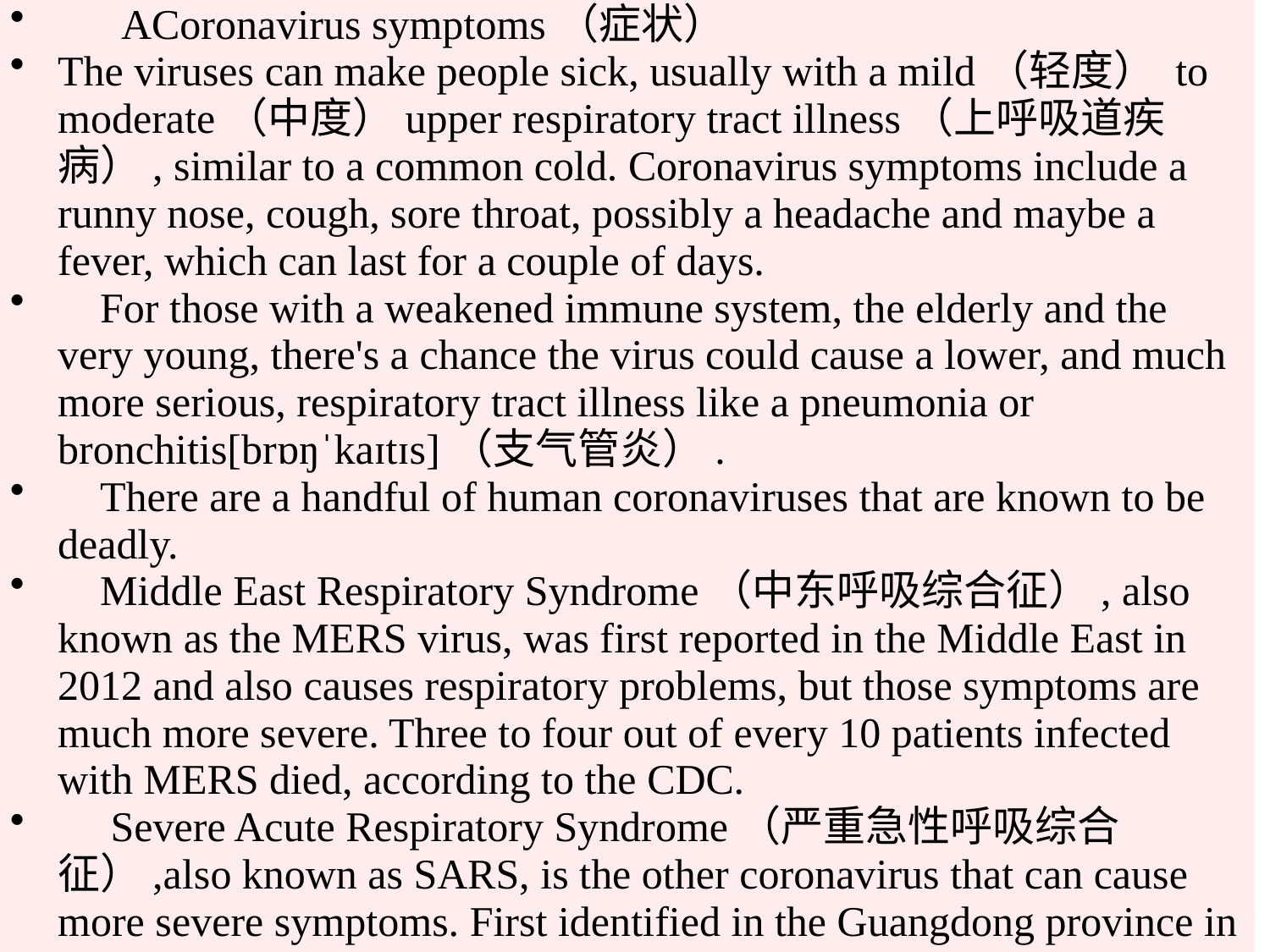

ACoronavirus symptoms（症状）
The viruses can make people sick, usually with a mild（轻度） to moderate（中度）upper respiratory tract illness（上呼吸道疾病）, similar to a common cold. Coronavirus symptoms include a runny nose, cough, sore throat, possibly a headache and maybe a fever, which can last for a couple of days.
    For those with a weakened immune system, the elderly and the very young, there's a chance the virus could cause a lower, and much more serious, respiratory tract illness like a pneumonia or bronchitis[brɒŋˈkaɪtɪs]（支气管炎）.
    There are a handful of human coronaviruses that are known to be deadly.
    Middle East Respiratory Syndrome（中东呼吸综合征）, also known as the MERS virus, was first reported in the Middle East in 2012 and also causes respiratory problems, but those symptoms are much more severe. Three to four out of every 10 patients infected with MERS died, according to the CDC.
     Severe Acute Respiratory Syndrome（严重急性呼吸综合征）,also known as SARS, is the other coronavirus that can cause more severe symptoms. First identified in the Guangdong province in

#